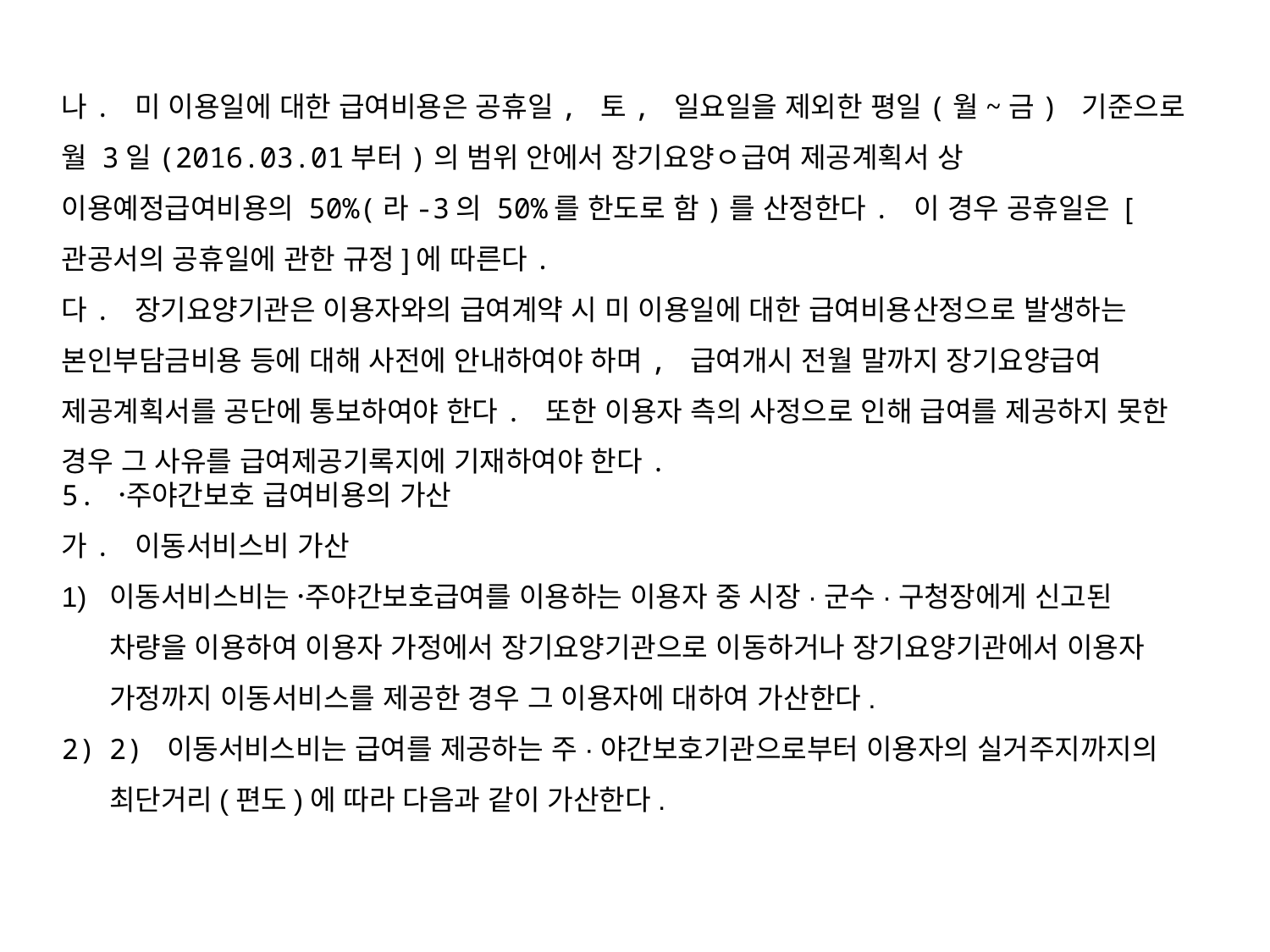

나. 미 이용일에 대한 급여비용은 공휴일, 토, 일요일을 제외한 평일(월~금) 기준으로 월 3일(2016.03.01부터)의 범위 안에서 장기요양ㅇ급여 제공계획서 상 이용예정급여비용의 50%(라-3의 50%를 한도로 함)를 산정한다. 이 경우 공휴일은 [관공서의 공휴일에 관한 규정]에 따른다.
다. 장기요양기관은 이용자와의 급여계약 시 미 이용일에 대한 급여비용산정으로 발생하는 본인부담금비용 등에 대해 사전에 안내하여야 하며, 급여개시 전월 말까지 장기요양급여 제공계획서를 공단에 통보하여야 한다. 또한 이용자 측의 사정으로 인해 급여를 제공하지 못한 경우 그 사유를 급여제공기록지에 기재하여야 한다.
5. 주〮야간보호 급여비용의 가산
가. 이동서비스비 가산
이동서비스비는 주〮야간보호급여를 이용하는 이용자 중 시장·군수·구청장에게 신고된 차량을 이용하여 이용자 가정에서 장기요양기관으로 이동하거나 장기요양기관에서 이용자 가정까지 이동서비스를 제공한 경우 그 이용자에 대하여 가산한다.
2) 이동서비스비는 급여를 제공하는 주·야간보호기관으로부터 이용자의 실거주지까지의 최단거리(편도)에 따라 다음과 같이 가산한다.